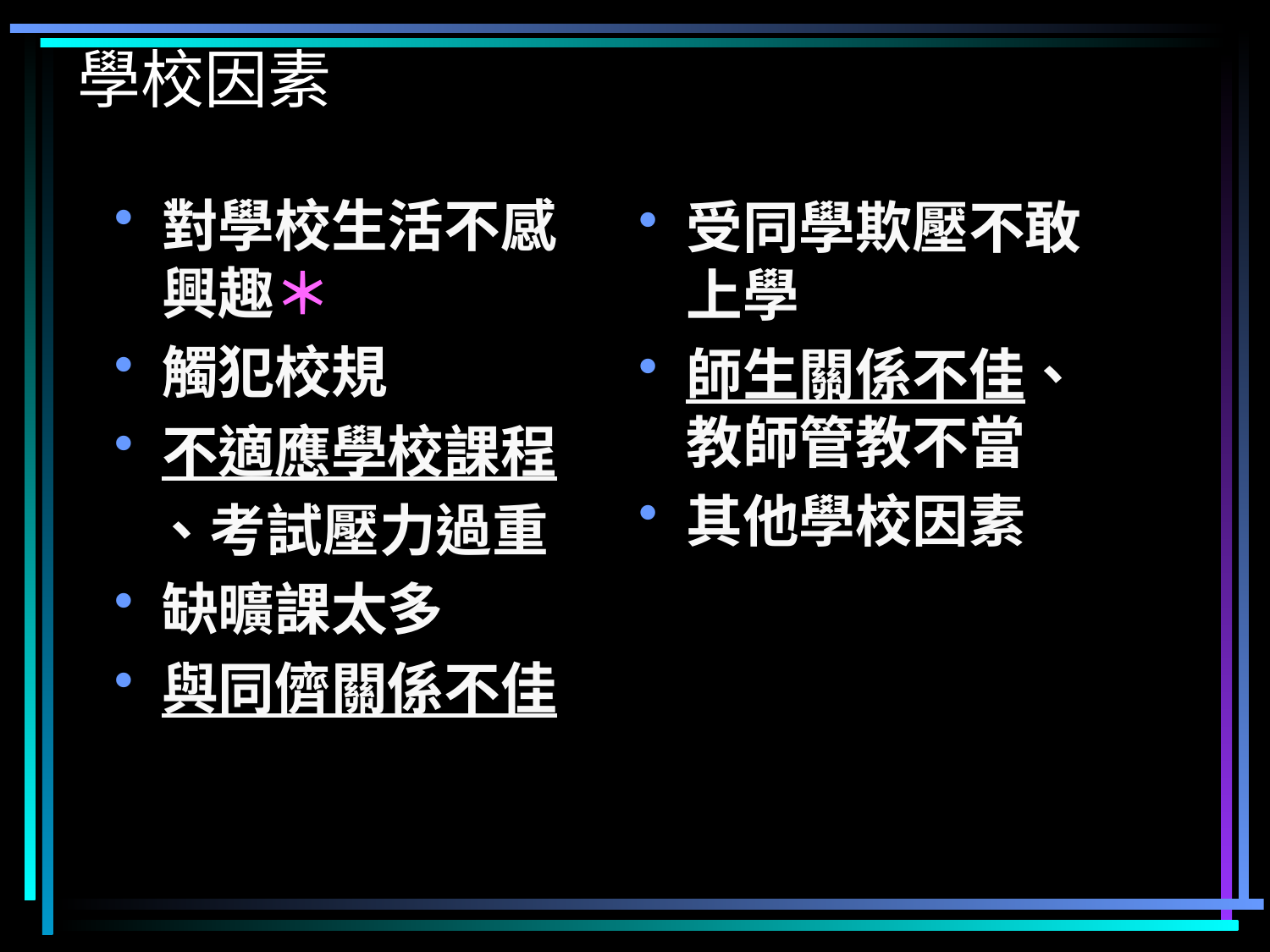

學校因素
對學校生活不感興趣＊
觸犯校規
不適應學校課程
  、考試壓力過重
缺曠課太多
與同儕關係不佳
受同學欺壓不敢上學
師生關係不佳、教師管教不當
其他學校因素